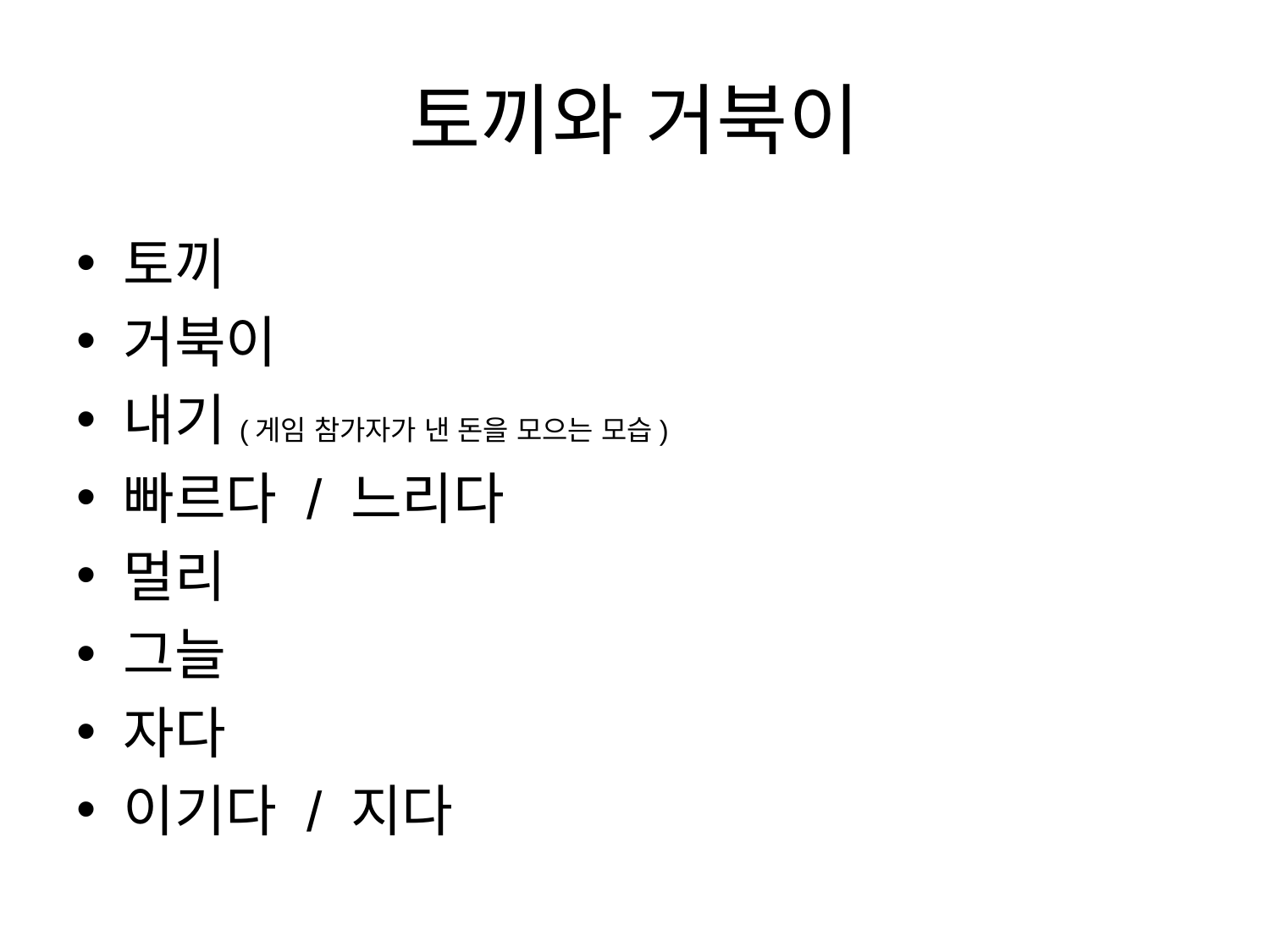

# 토끼와 거북이
토끼
거북이
내기(게임 참가자가 낸 돈을 모으는 모습)
빠르다 / 느리다
멀리
그늘
자다
이기다 / 지다